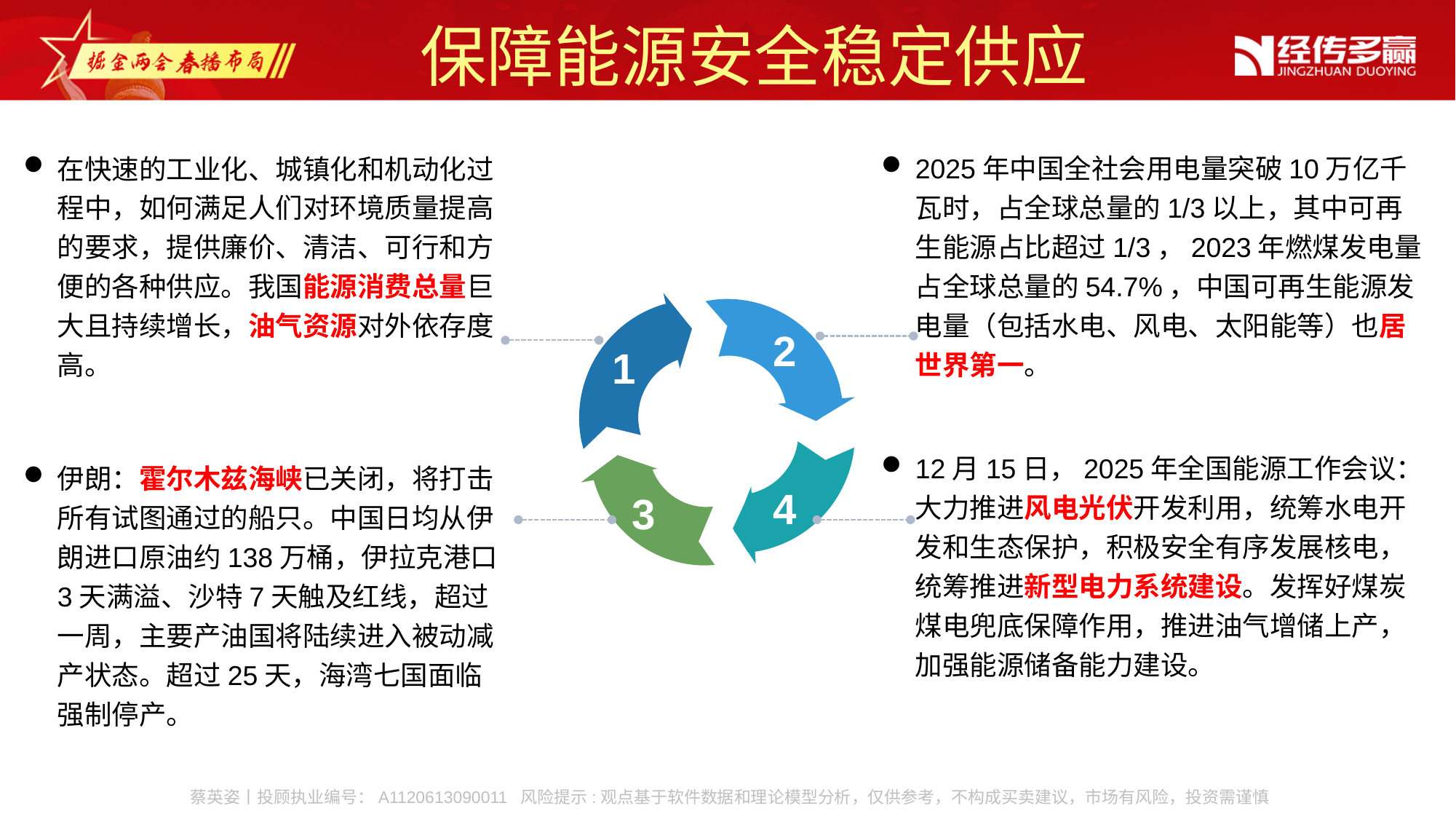

保障能源安全稳定供应
在快速的工业化、城镇化和机动化过程中，如何满足人们对环境质量提高的要求，提供廉价、清洁、可行和方便的各种供应。我国能源消费总量巨大且持续增长，油气资源对外依存度高。

2025年中国全社会用电量突破10万亿千瓦时，占全球总量的1/3以上，其中可再生能源占比超过1/3，2023年燃煤发电量占全球总量的54.7%，中国可再生能源发电量（包括水电、风电、太阳能等）也居世界第一。

2

1

12月15日，2025年全国能源工作会议：大力推进风电光伏开发利用，统筹水电开发和生态保护，积极安全有序发展核电，统筹推进新型电力系统建设。发挥好煤炭煤电兜底保障作用，推进油气增储上产，加强能源储备能力建设。

伊朗：霍尔木兹海峡已关闭，将打击所有试图通过的船只。中国日均从伊朗进口原油约138万桶，伊拉克港口3天满溢、沙特7天触及红线，超过一周，主要产油国将陆续进入被动减产状态。超过25天，海湾七国面临强制停产。

4
3